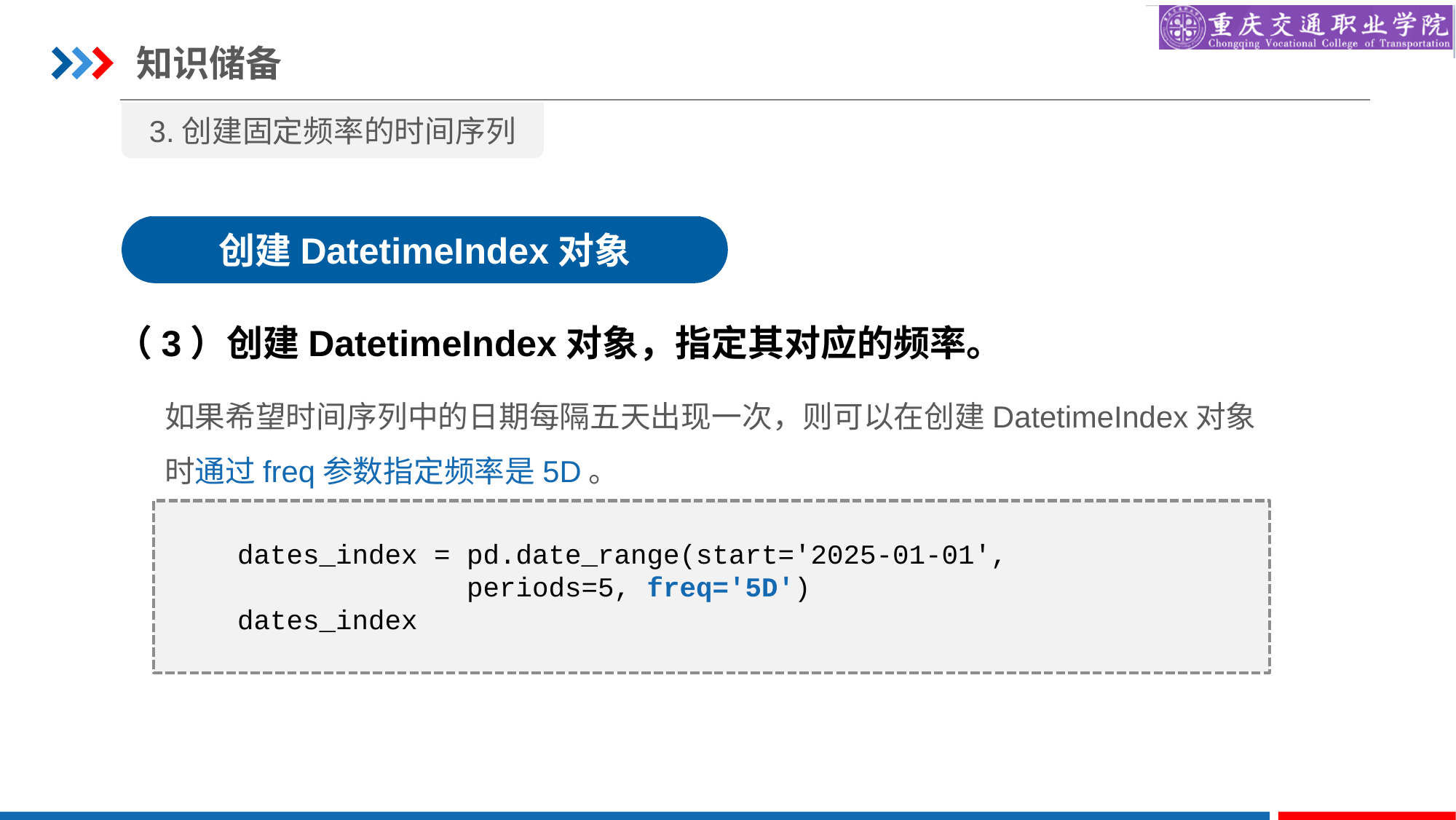

知识储备

3.创建固定频率的时间序列
创建DatetimeIndex对象
（3）创建DatetimeIndex对象，指定其对应的频率。
如果希望时间序列中的日期每隔五天出现一次，则可以在创建DatetimeIndex对象时通过freq参数指定频率是5D。

dates_index = pd.date_range(start='2025-01-01',
              periods=5, freq='5D')
dates_index